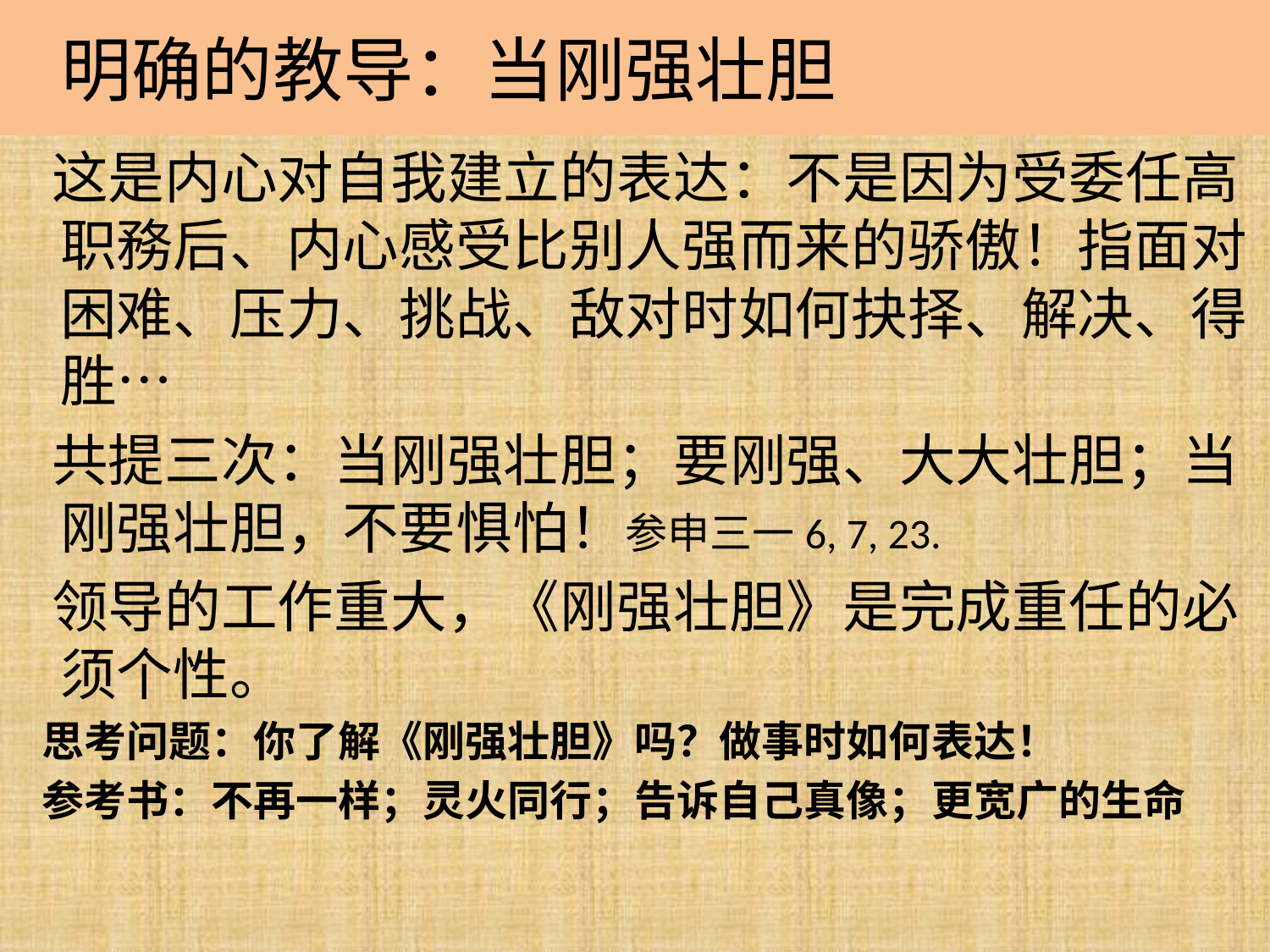

# 明确的教导：当刚强壮胆
  这是内心对自我建立的表达：不是因为受委任高职務后、内心感受比别人强而来的骄傲！指面对困难、压力、挑战、敌对时如何抉择、解决、得胜…
  共提三次：当刚强壮胆；要刚强、大大壮胆；当刚强壮胆，不要惧怕！参申三一6, 7, 23.
  领导的工作重大，《刚强壮胆》是完成重任的必须个性。
  思考问题：你了解《刚强壮胆》吗？做事时如何表达！
  参考书：不再一样；灵火同行；告诉自己真像；更宽广的生命